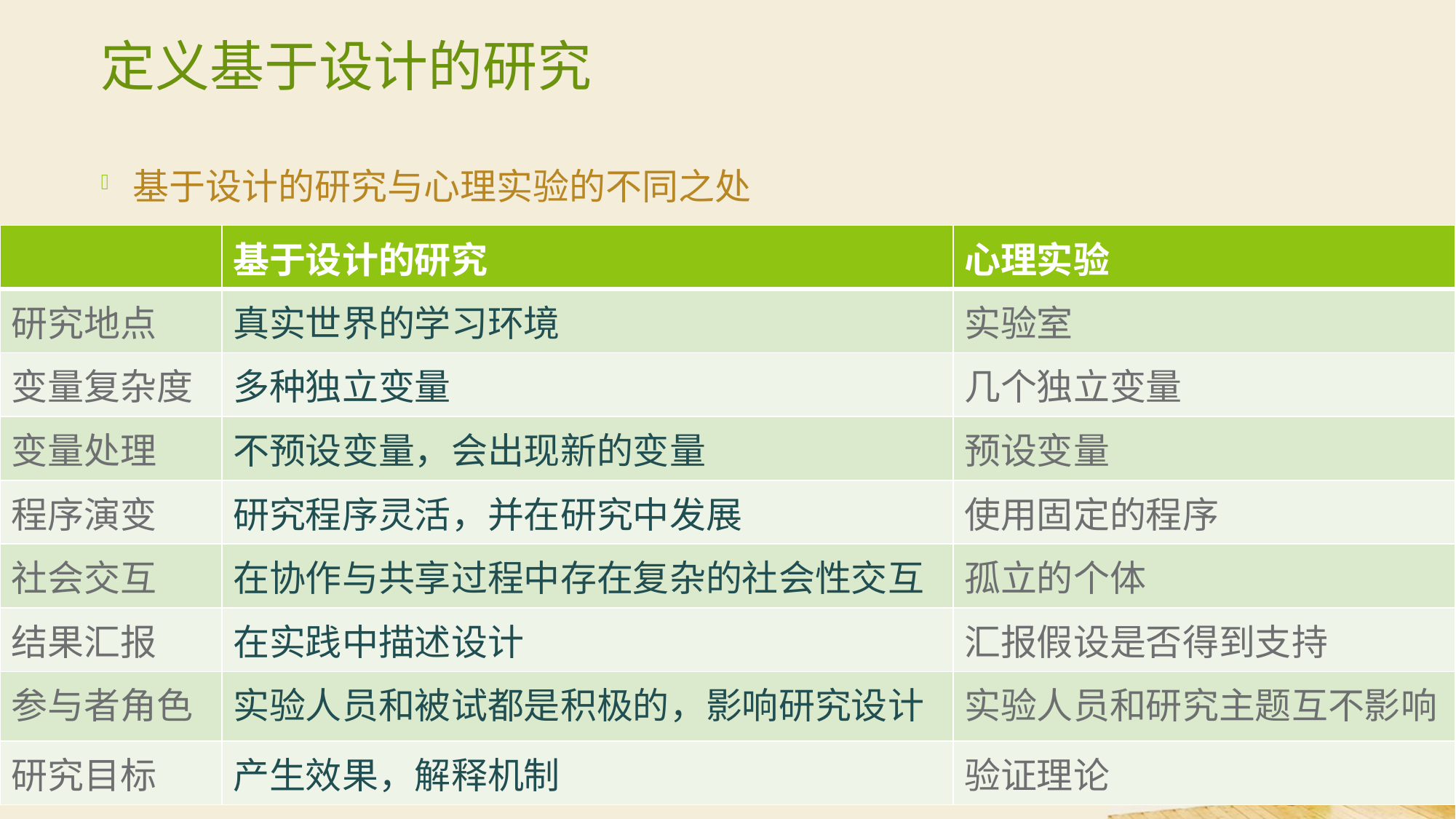

# 定义基于设计的研究
基于设计的研究与心理实验的不同之处
|  | 基于设计的研究 | 心理实验 |
| --- | --- | --- |
| 研究地点 | 真实世界的学习环境 | 实验室 |
| 变量复杂度 | 多种独立变量 | 几个独立变量 |
| 变量处理 | 不预设变量，会出现新的变量 | 预设变量 |
| 程序演变 | 研究程序灵活，并在研究中发展 | 使用固定的程序 |
| 社会交互 | 在协作与共享过程中存在复杂的社会性交互 | 孤立的个体 |
| 结果汇报 | 在实践中描述设计 | 汇报假设是否得到支持 |
| 参与者角色 | 实验人员和被试都是积极的，影响研究设计 | 实验人员和研究主题互不影响 |
| 研究目标 | 产生效果，解释机制 | 验证理论 |
9